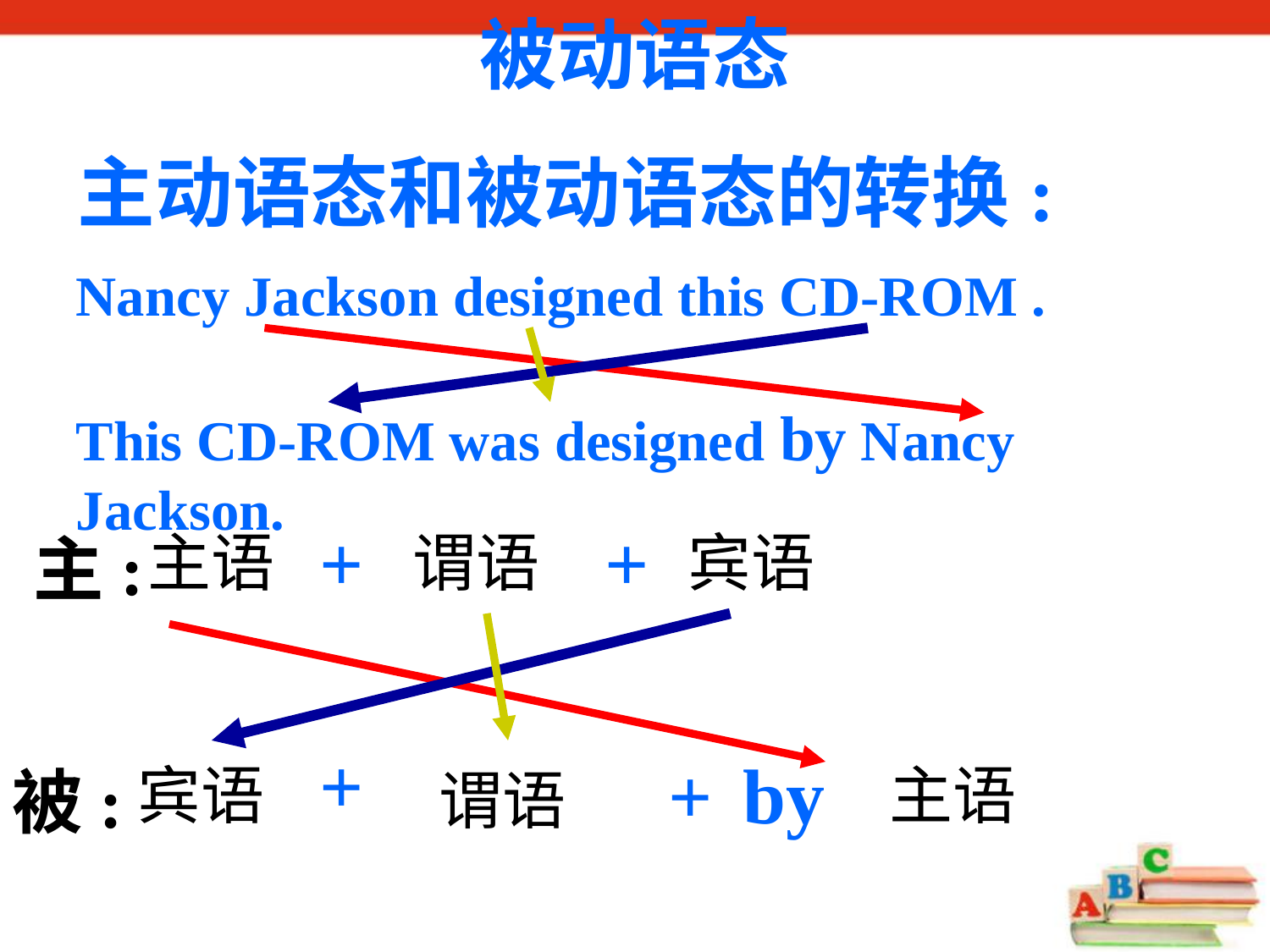

被动语态
主动语态和被动语态的转换:
Nancy Jackson designed this CD-ROM .

This CD-ROM was designed by Nancy Jackson.
+
+
主:
主语
谓语
宾语

+
+
by
被:
宾语
谓语
主语